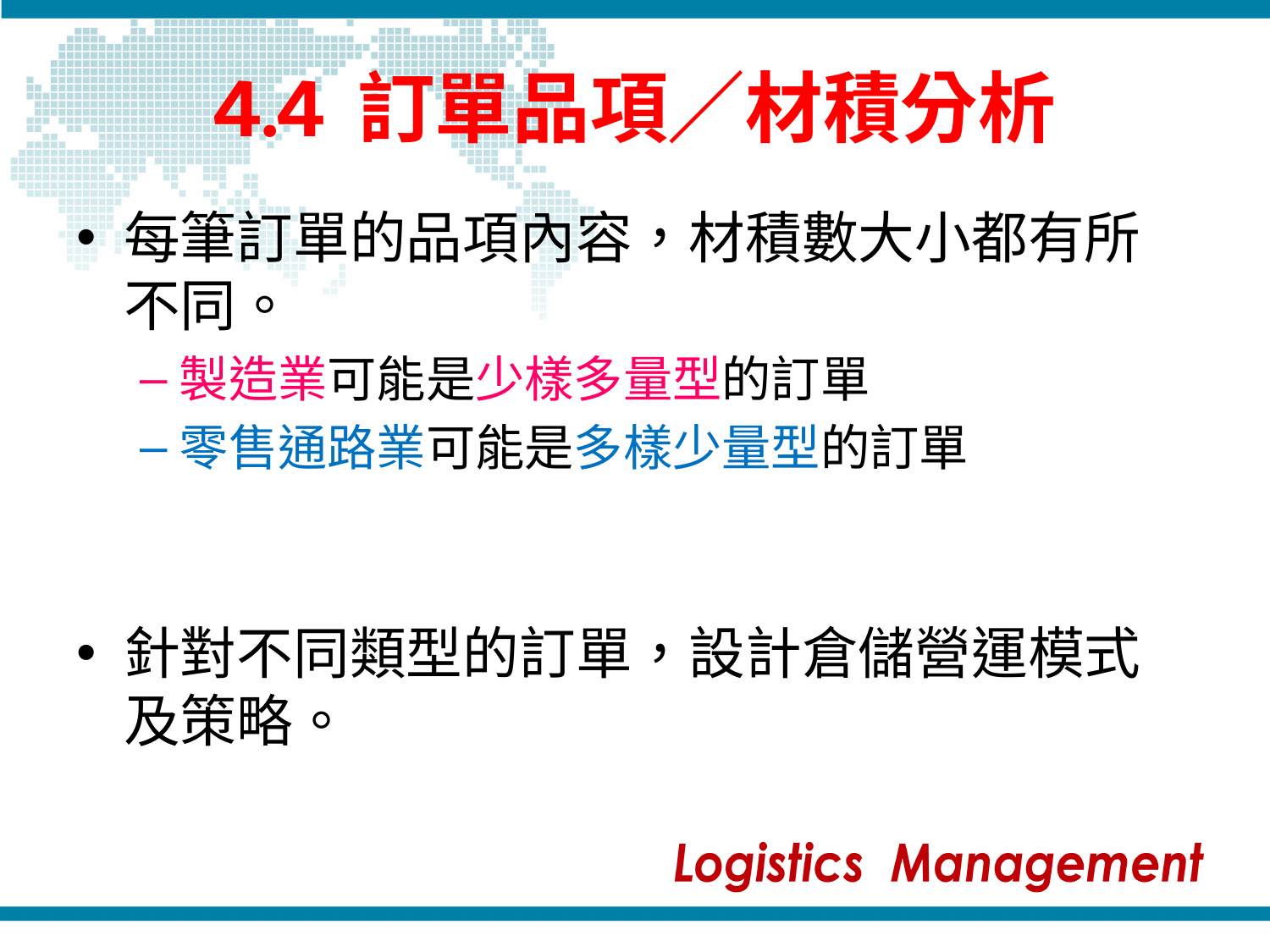

# 4.4 訂單品項／材積分析
每筆訂單的品項內容，材積數大小都有所不同。
製造業可能是少樣多量型的訂單
零售通路業可能是多樣少量型的訂單

針對不同類型的訂單，設計倉儲營運模式及策略。